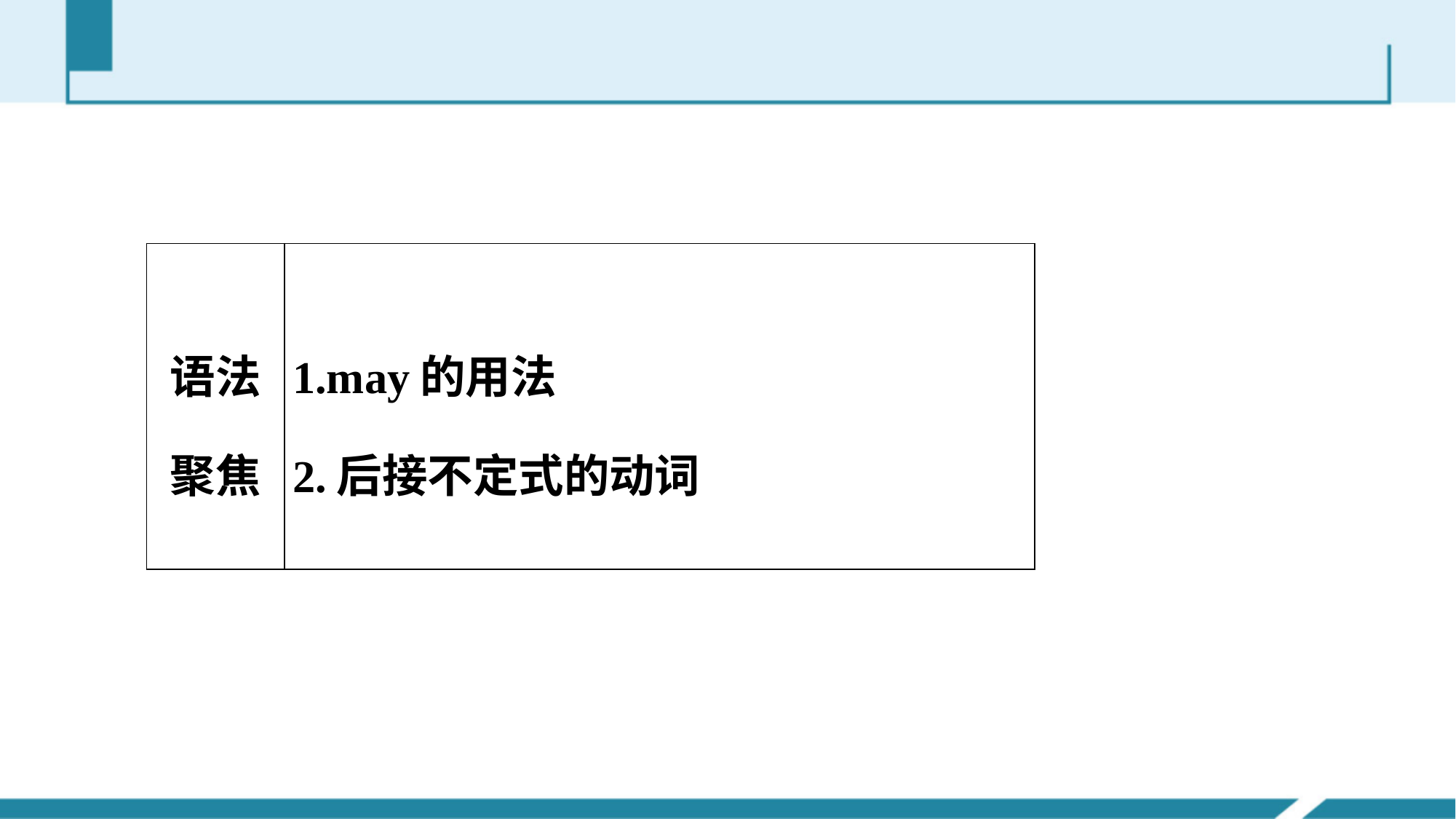

| 语法聚焦 | 1.may的用法 2.后接不定式的动词 |
| --- | --- |